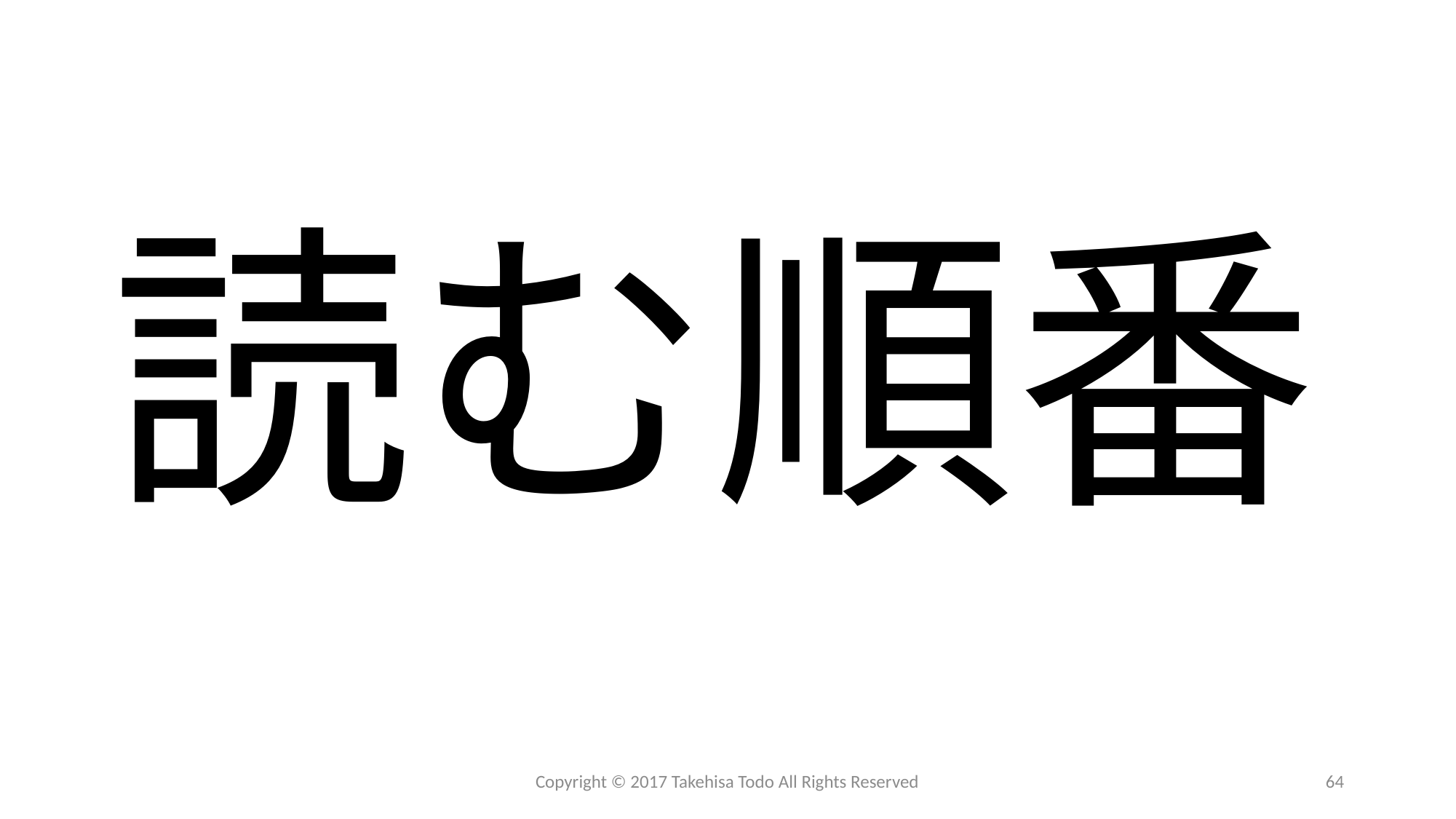

# 読む順番
Copyright © 2017 Takehisa Todo All Rights Reserved
64